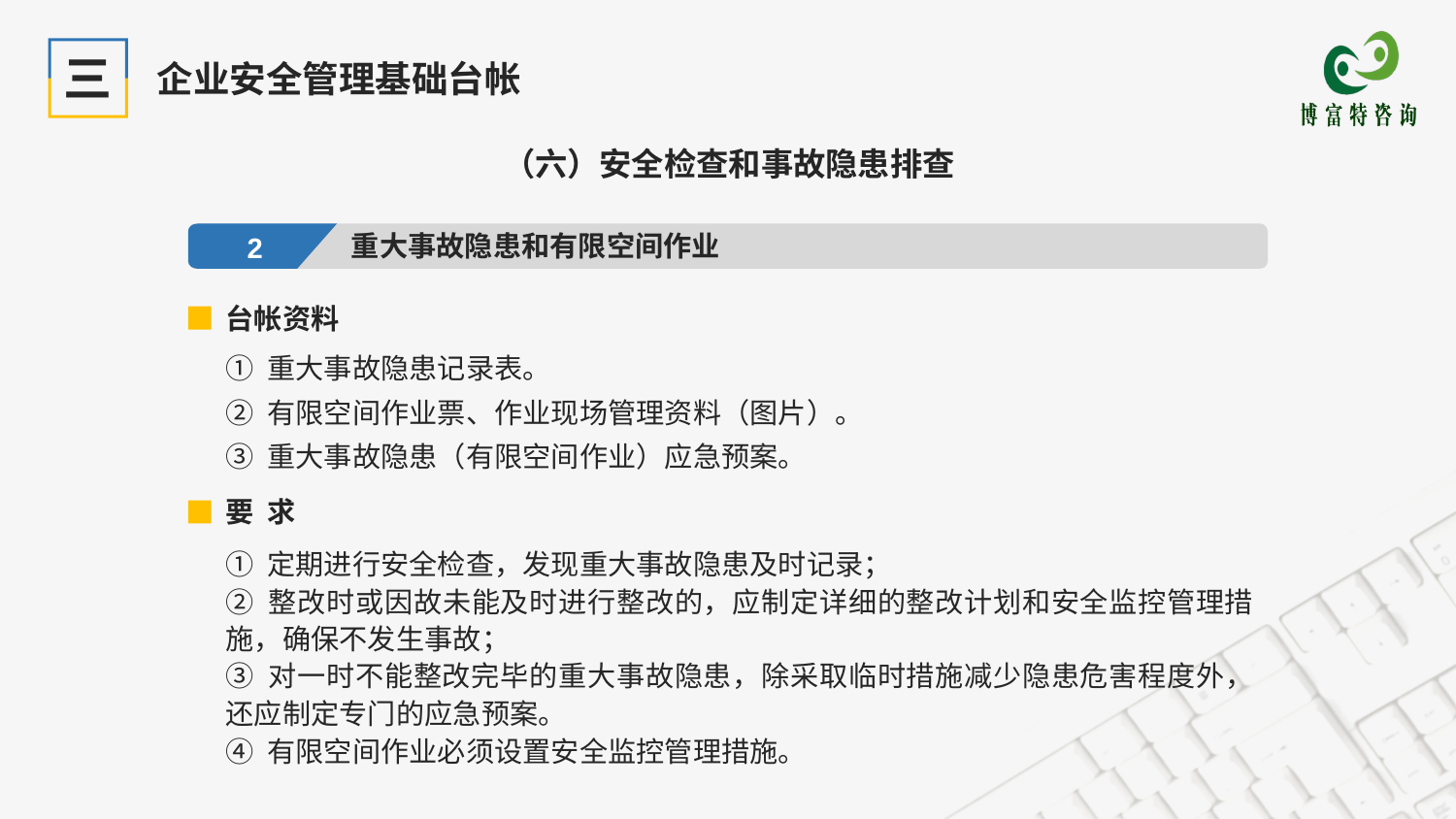

三
企业安全管理基础台帐
（六）安全检查和事故隐患排查
重大事故隐患和有限空间作业
2

台帐资料
① 重大事故隐患记录表。
② 有限空间作业票、作业现场管理资料（图片）。
③ 重大事故隐患（有限空间作业）应急预案。
要  求

① 定期进行安全检查，发现重大事故隐患及时记录；
② 整改时或因故未能及时进行整改的，应制定详细的整改计划和安全监控管理措施，确保不发生事故；
③ 对一时不能整改完毕的重大事故隐患，除采取临时措施减少隐患危害程度外，还应制定专门的应急预案。
④ 有限空间作业必须设置安全监控管理措施。